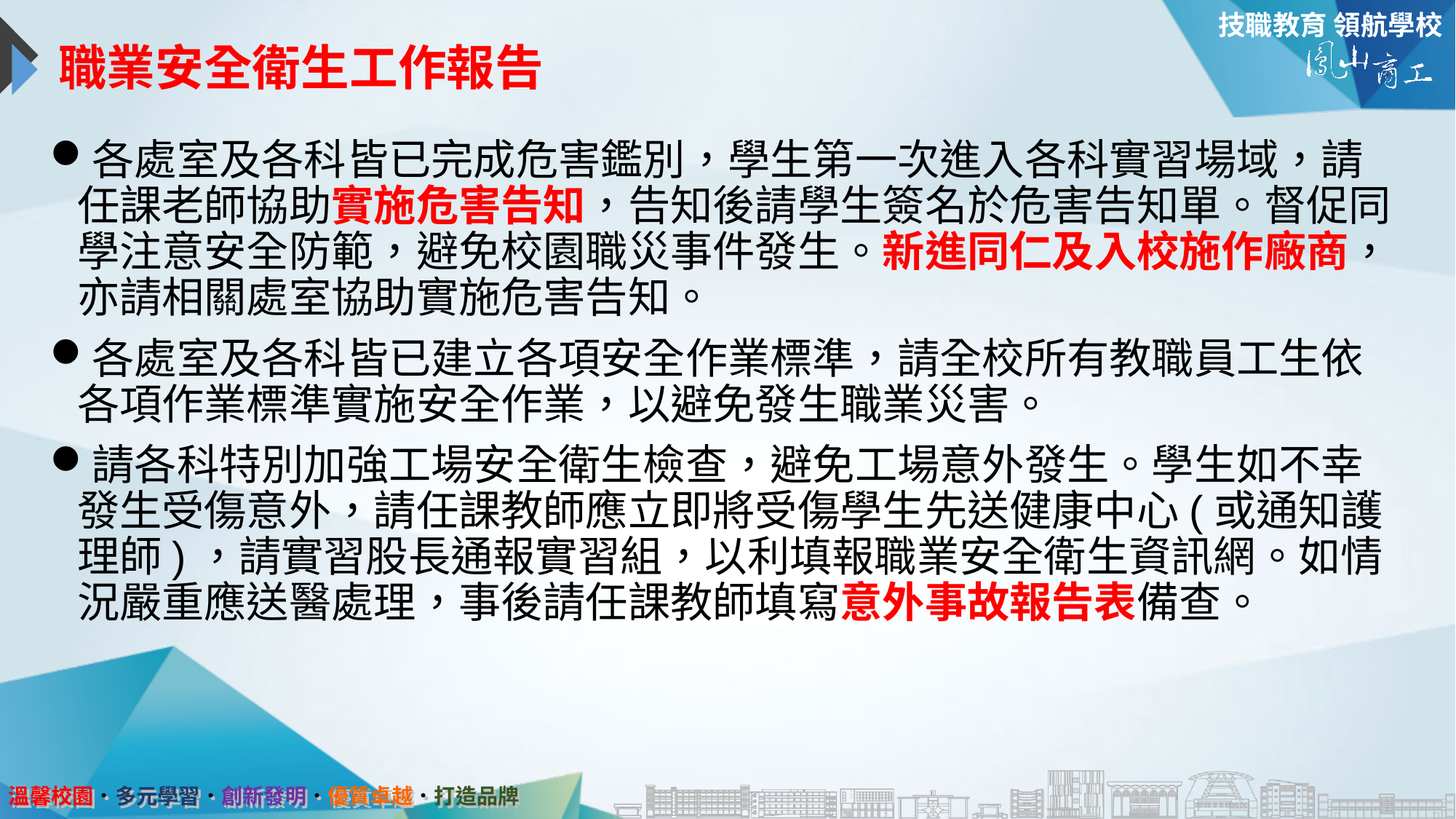

# 職業安全衛生工作報告
各處室及各科皆已完成危害鑑別，學生第一次進入各科實習場域，請任課老師協助實施危害告知，告知後請學生簽名於危害告知單。督促同學注意安全防範，避免校園職災事件發生。新進同仁及入校施作廠商，亦請相關處室協助實施危害告知。
各處室及各科皆已建立各項安全作業標準，請全校所有教職員工生依各項作業標準實施安全作業，以避免發生職業災害。
請各科特別加強工場安全衛生檢查，避免工場意外發生。學生如不幸發生受傷意外，請任課教師應立即將受傷學生先送健康中心(或通知護理師)，請實習股長通報實習組，以利填報職業安全衛生資訊網。如情況嚴重應送醫處理，事後請任課教師填寫意外事故報告表備查。